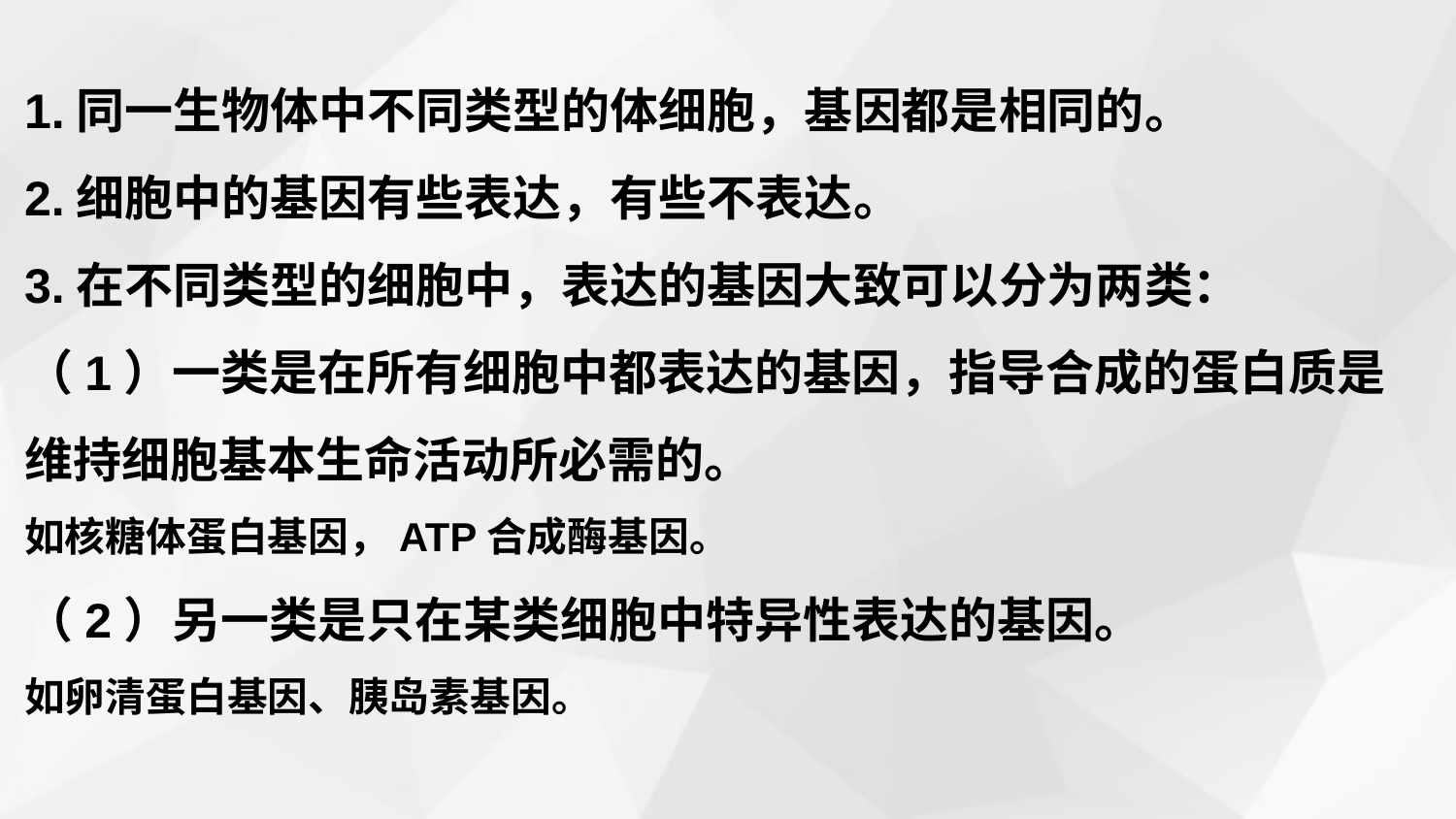

1.同一生物体中不同类型的体细胞，基因都是相同的。
2.细胞中的基因有些表达，有些不表达。
3.在不同类型的细胞中，表达的基因大致可以分为两类：
（1）一类是在所有细胞中都表达的基因，指导合成的蛋白质是维持细胞基本生命活动所必需的。
如核糖体蛋白基因，ATP合成酶基因。
（2）另一类是只在某类细胞中特异性表达的基因。
如卵清蛋白基因、胰岛素基因。